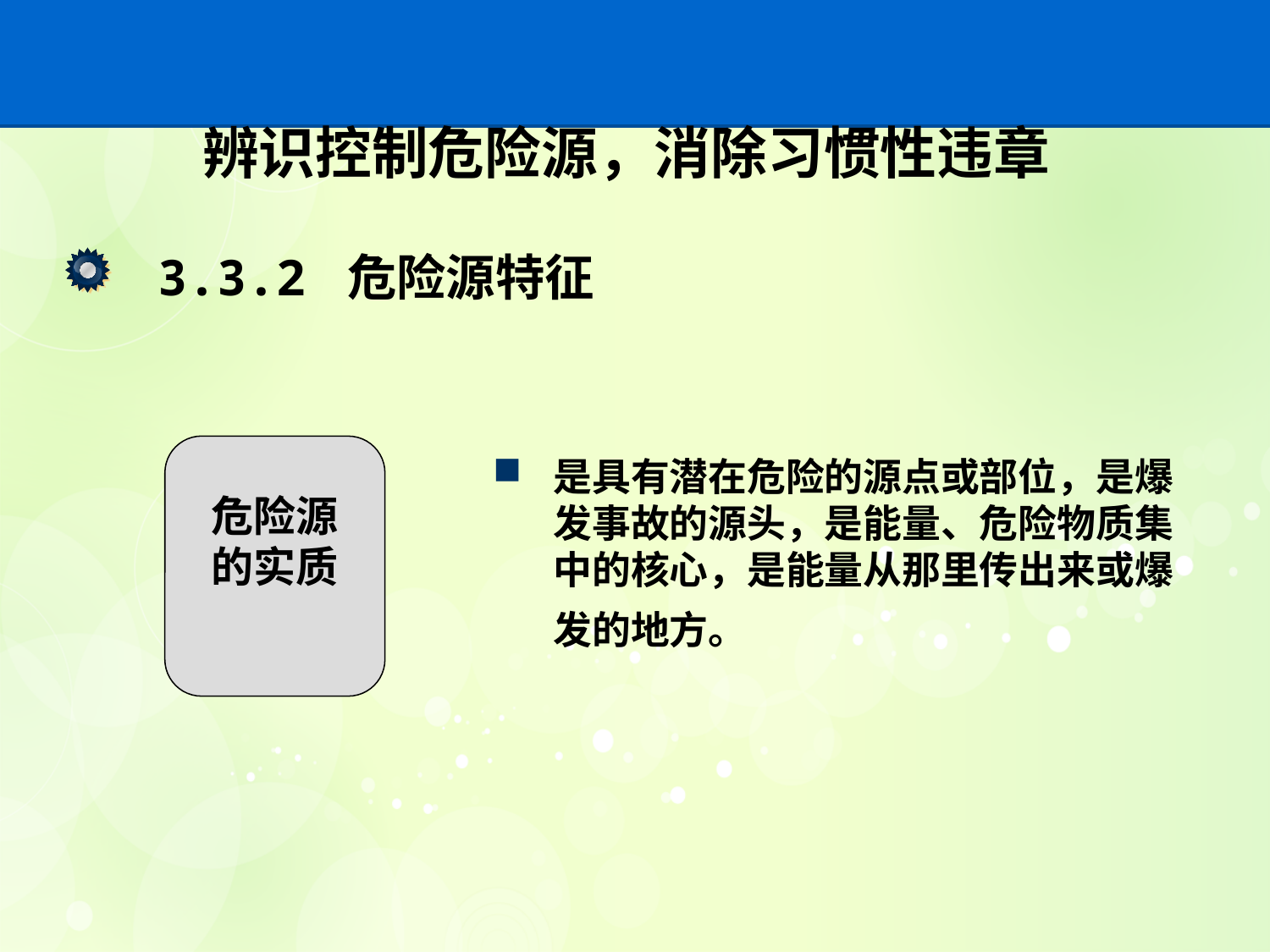

# 辨识控制危险源，消除习惯性违章
3.3.2 危险源特征

危险源
的实质

是具有潜在危险的源点或部位，是爆发事故的源头，是能量、危险物质集中的核心，是能量从那里传出来或爆发的地方。